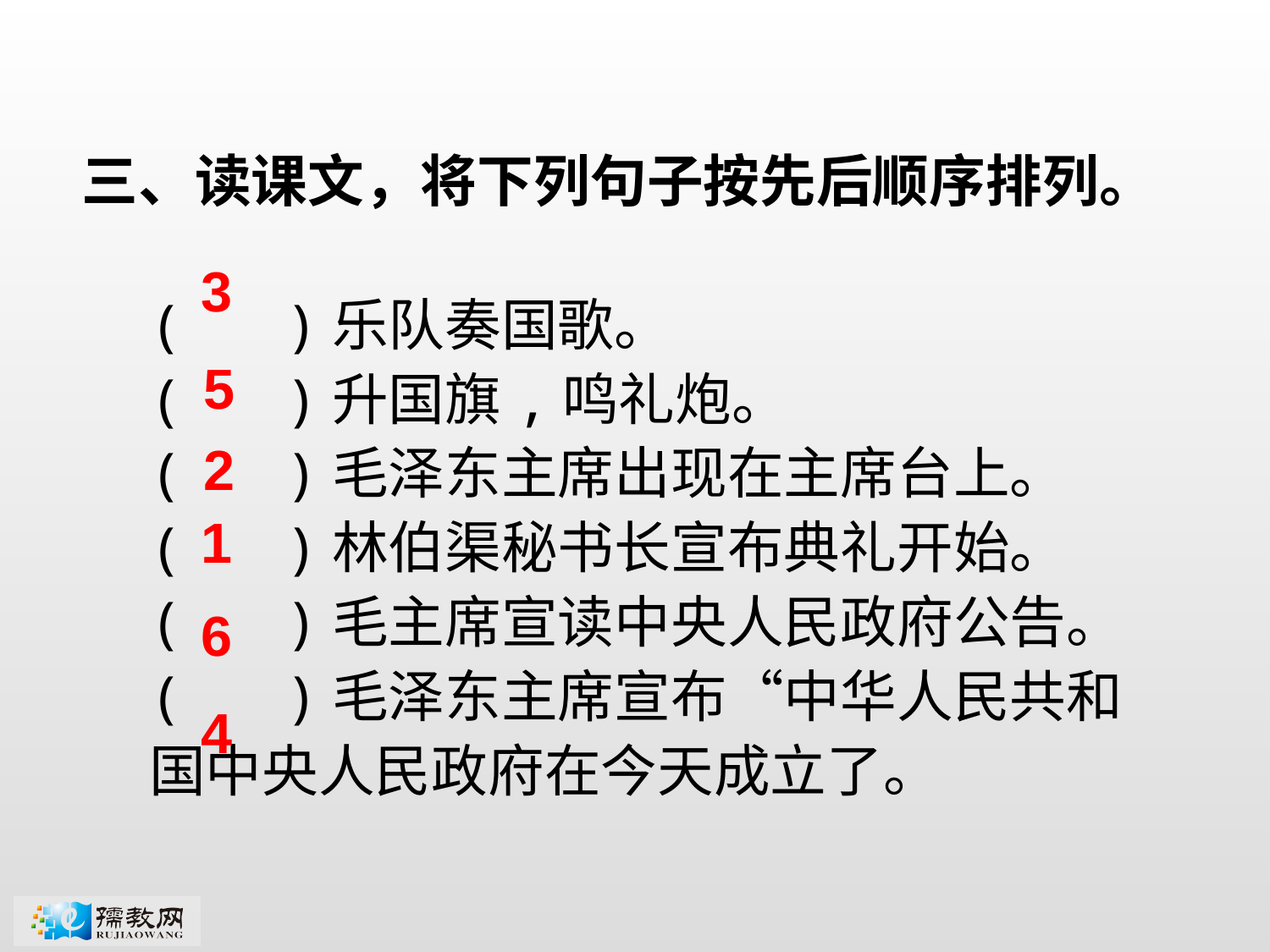

三、读课文，将下列句子按先后顺序排列。
3
(   )乐队奏国歌。
(   )升国旗,鸣礼炮。
(   )毛泽东主席出现在主席台上。
(   )林伯渠秘书长宣布典礼开始。
(   )毛主席宣读中央人民政府公告。
(   )毛泽东主席宣布“中华人民共和国中央人民政府在今天成立了。
5
2
1
6
4